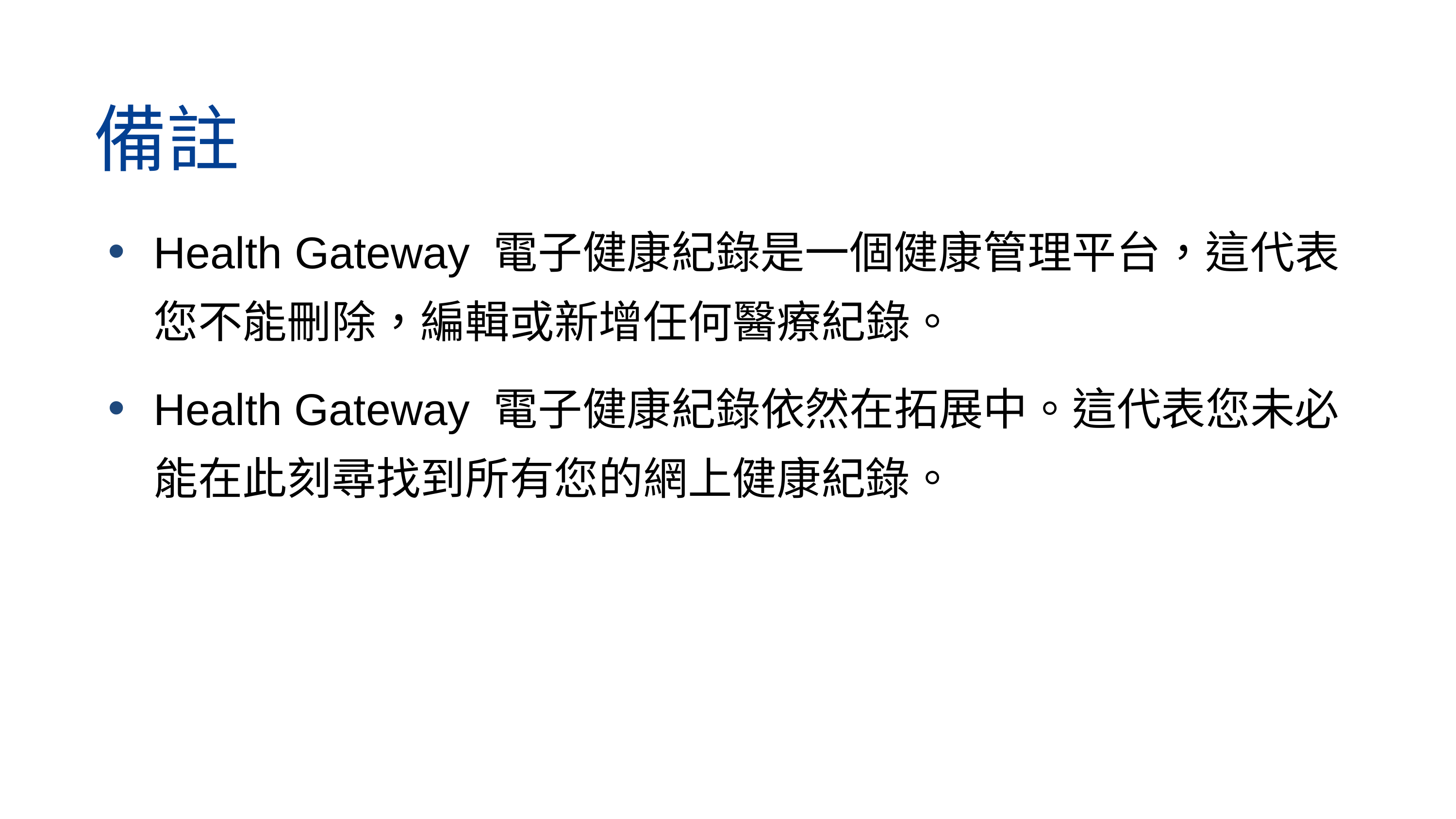

備註
Health Gateway 電子健康紀錄是一個健康管理平台，這代表您不能刪除，編輯或新增任何醫療紀錄。
Health Gateway 電子健康紀錄依然在拓展中。這代表您未必能在此刻尋找到所有您的網上健康紀錄。